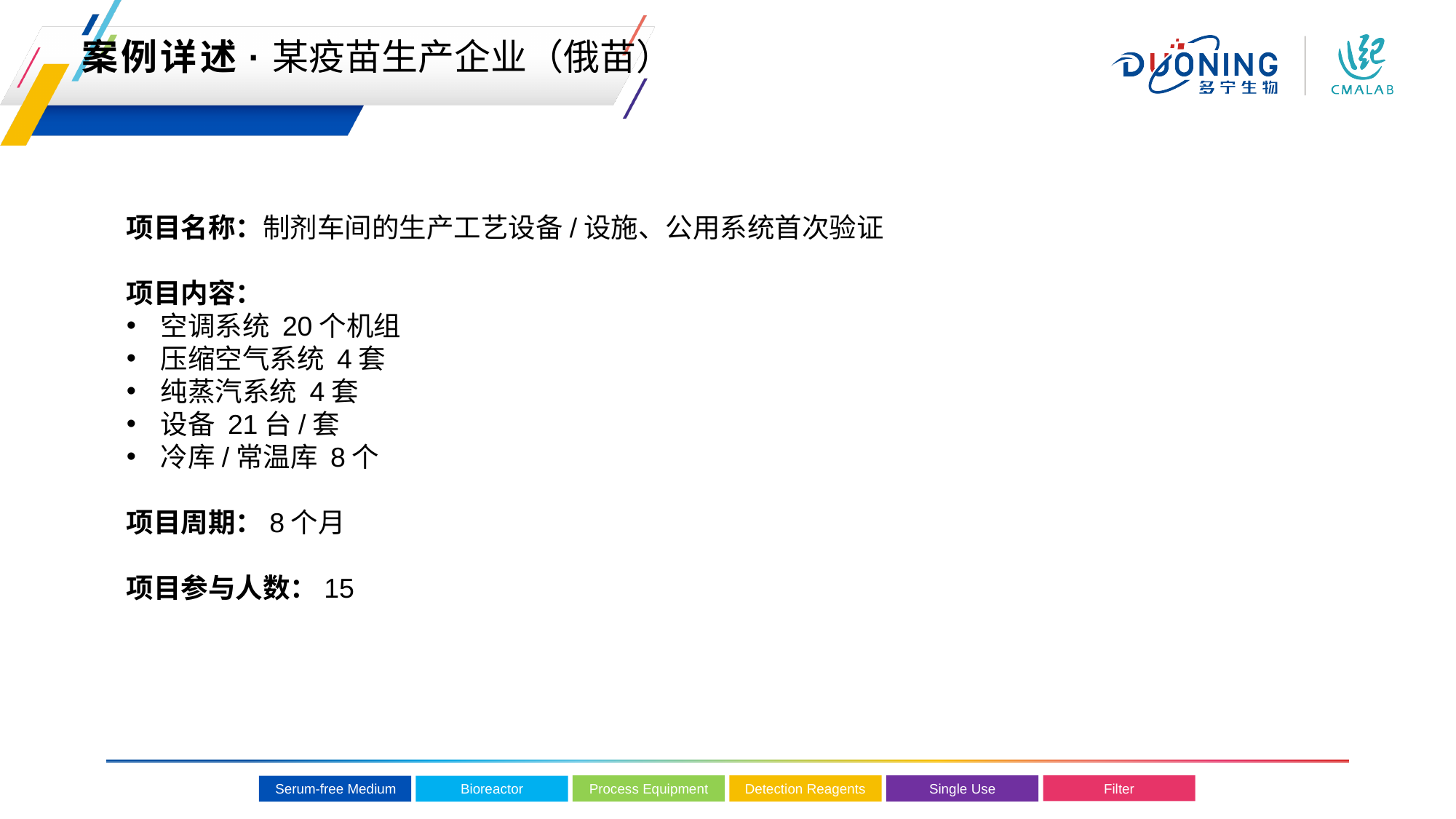

案例详述·某疫苗生产企业（俄苗）

项目名称：制剂车间的生产工艺设备/设施、公用系统首次验证

项目内容：
空调系统 20个机组
压缩空气系统 4套
纯蒸汽系统 4套
设备 21台/套
冷库/常温库 8个

项目周期：8个月

项目参与人数：15